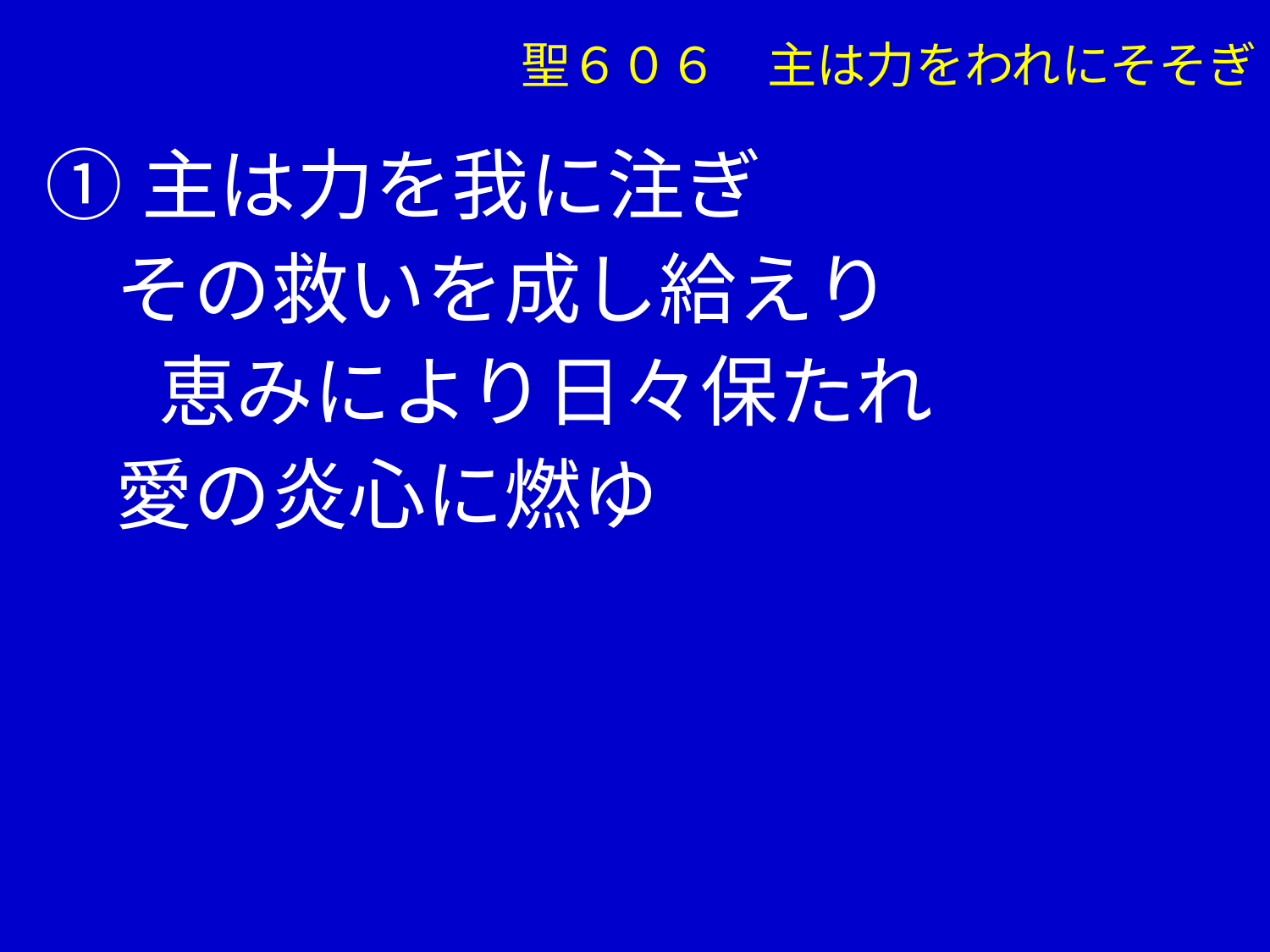

聖６０６　主は力をわれにそそぎ
①主は力を我に注ぎ
   その救いを成し給えり
 　恵みにより日々保たれ
   愛の炎心に燃ゆ